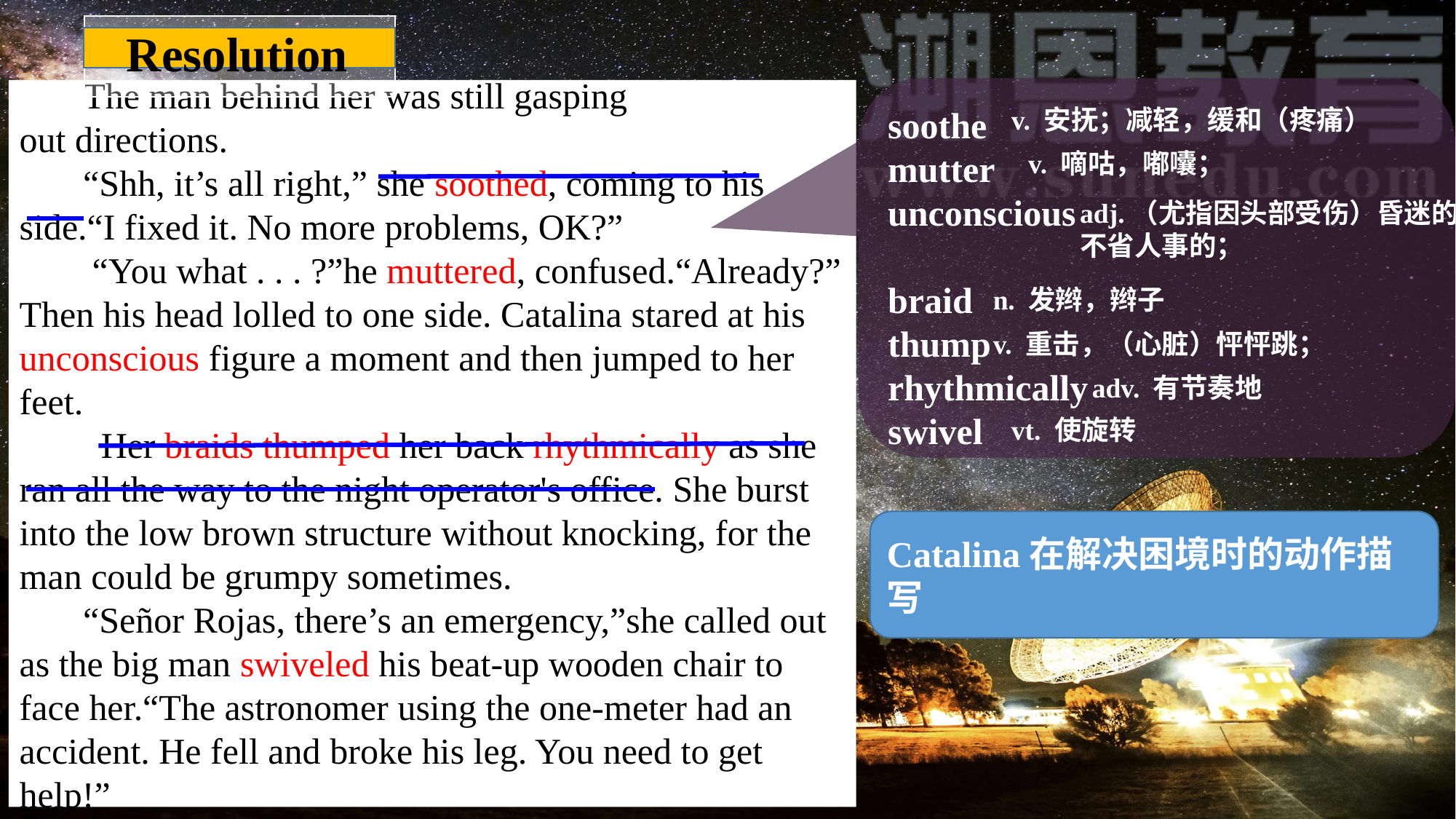

Resolution
soothe
mutter
unconscious

braid
thump
rhythmically
swivel

# The man behind her was still gasping out directions. “Shh, it’s all right,” she soothed, coming to his side.“I fixed it. No more problems, OK?” “You what . . . ?”he muttered, confused.“Already?” Then his head lolled to one side. Catalina stared at his unconscious figure a moment and then jumped to her feet. 　　Her braids thumped her back rhythmically as she ran all the way to the night operator's office. She burst into the low brown structure without knocking, for the man could be grumpy sometimes. “Señor Rojas, there’s an emergency,”she called out as the big man swiveled his beat-up wooden chair to face her.“The astronomer using the one-meter had an accident. He fell and broke his leg. You need to get help!”
v. 安抚；减轻，缓和（疼痛）
v. 嘀咕，嘟囔；
adj.（尤指因头部受伤）昏迷的，
不省人事的；
n. 发辫，辫子
v. 重击，（心脏）怦怦跳；
adv. 有节奏地
vt. 使旋转
Catalina在解决困境时的动作描写